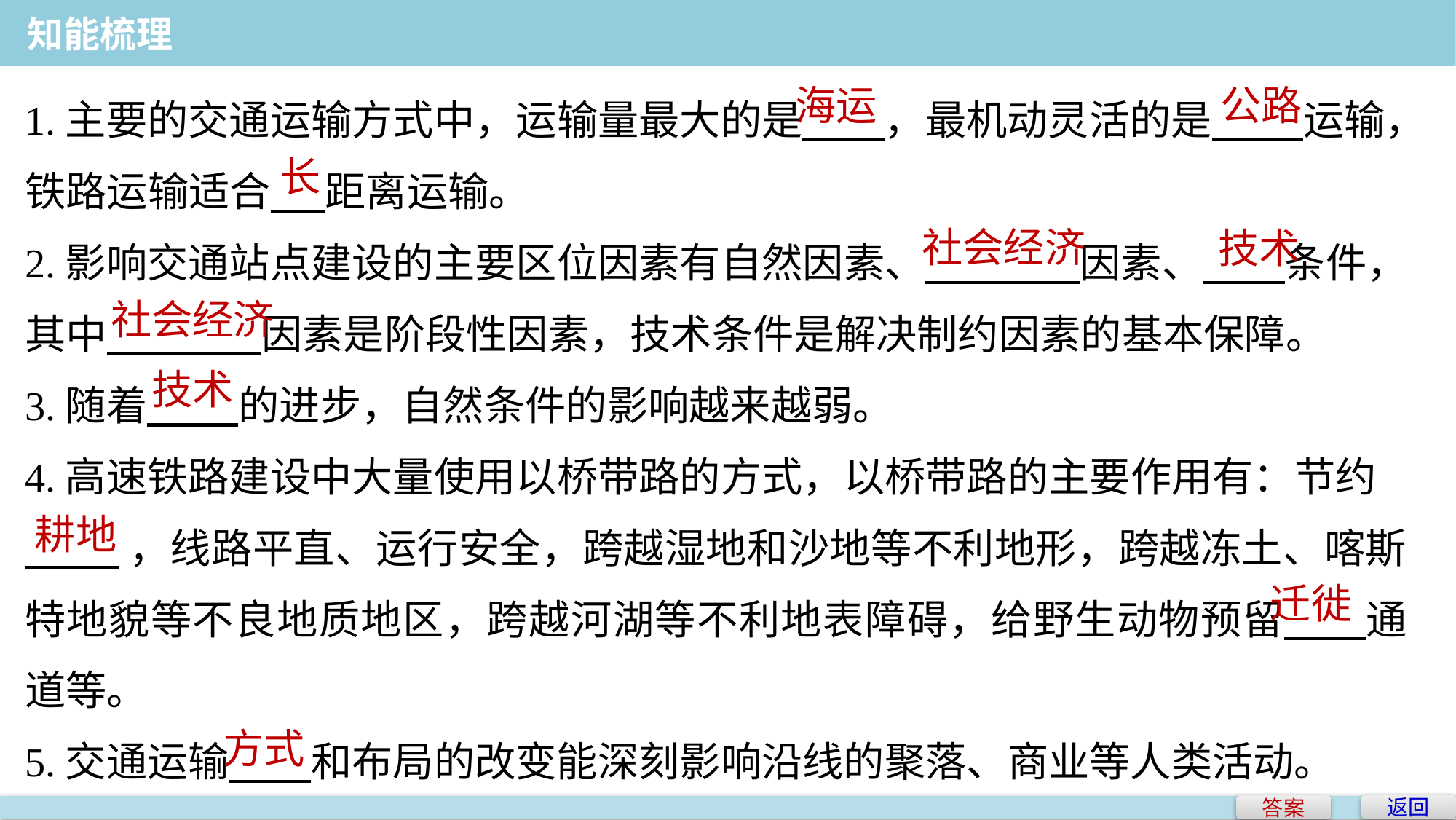

知能梳理
1.主要的交通运输方式中，运输量最大的是         ，最机动灵活的是          运输，铁路运输适合      距离运输。
2.影响交通站点建设的主要区位因素有自然因素、                 因素、         条件，其中                 因素是阶段性因素，技术条件是解决制约因素的基本保障。
3.随着          的进步，自然条件的影响越来越弱。
4.高速铁路建设中大量使用以桥带路的方式，以桥带路的主要作用有：节约
          ，线路平直、运行安全，跨越湿地和沙地等不利地形，跨越冻土、喀斯特地貌等不良地质地区，跨越河湖等不利地表障碍，给野生动物预留        通道等。
5.交通运输         和布局的改变能深刻影响沿线的聚落、商业等人类活动。
海运
公路
长
社会经济
技术
社会经济
技术
耕地
迁徙
方式
返回
答案